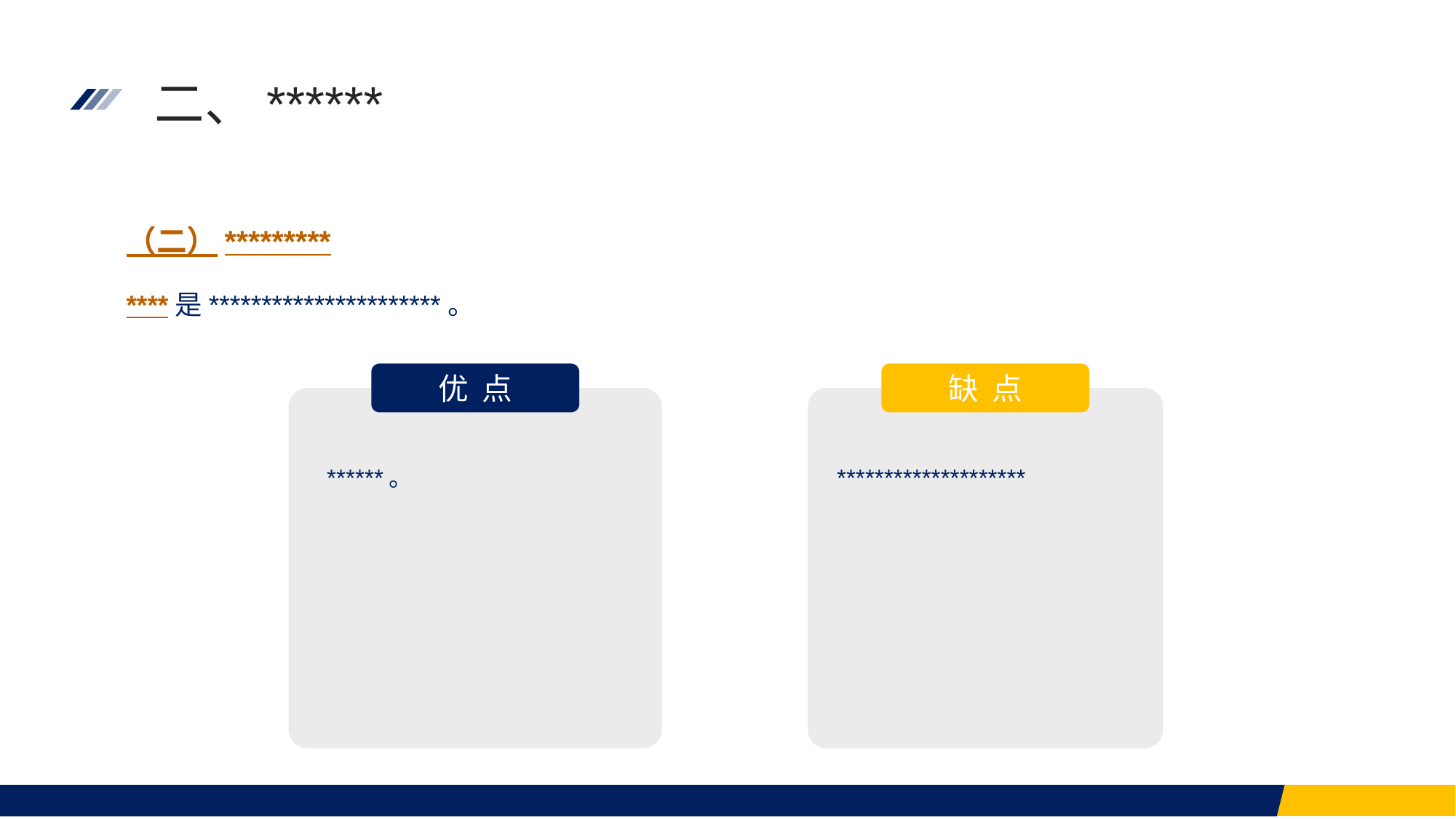

二、******

（二）*********
****是**********************。
优  点

******。
缺  点

********************